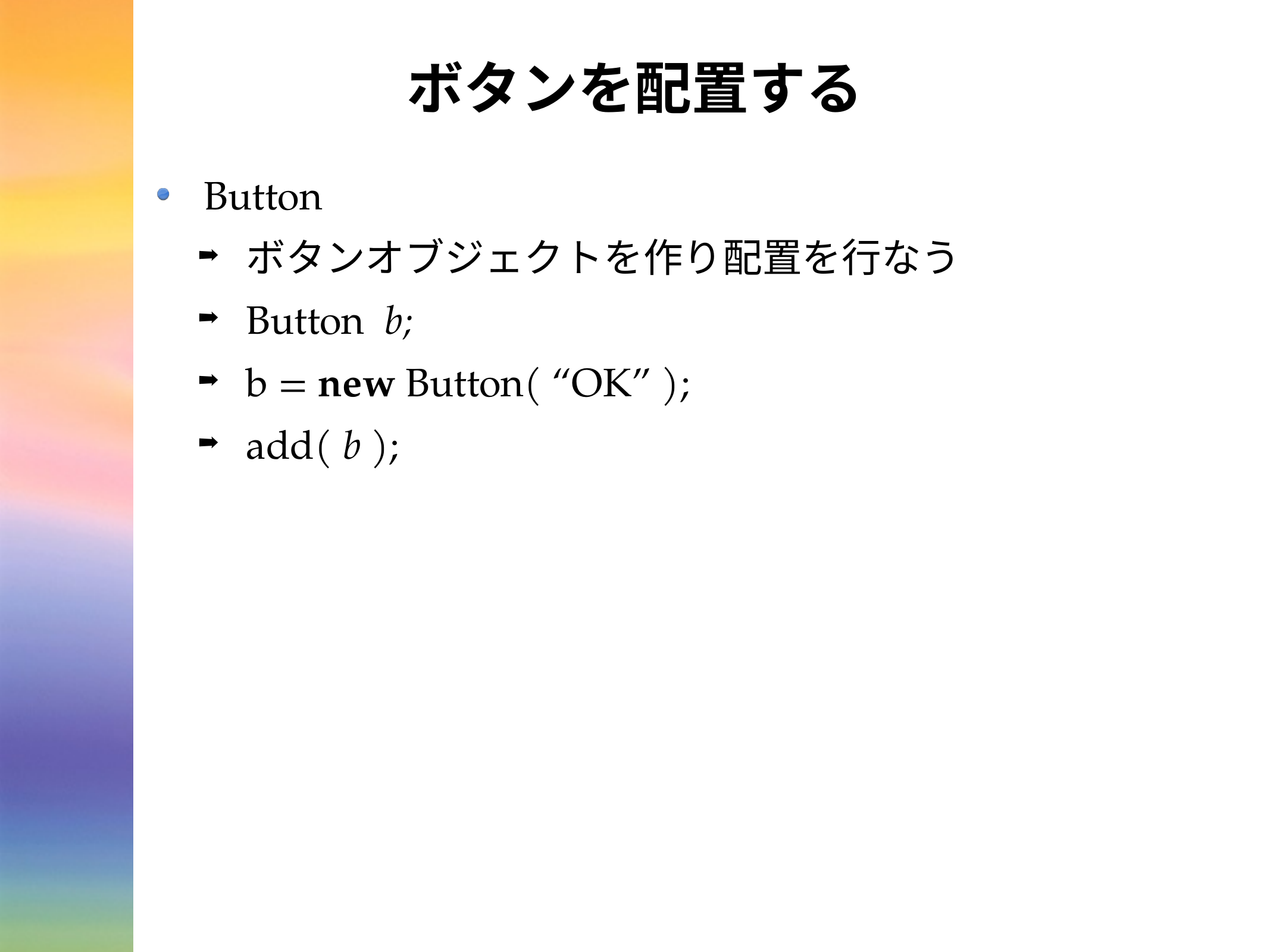

# ボタンを配置する
Button
ボタンオブジェクトを作り配置を行なう
Button  b;
b = new Button( “OK” );
add( b );